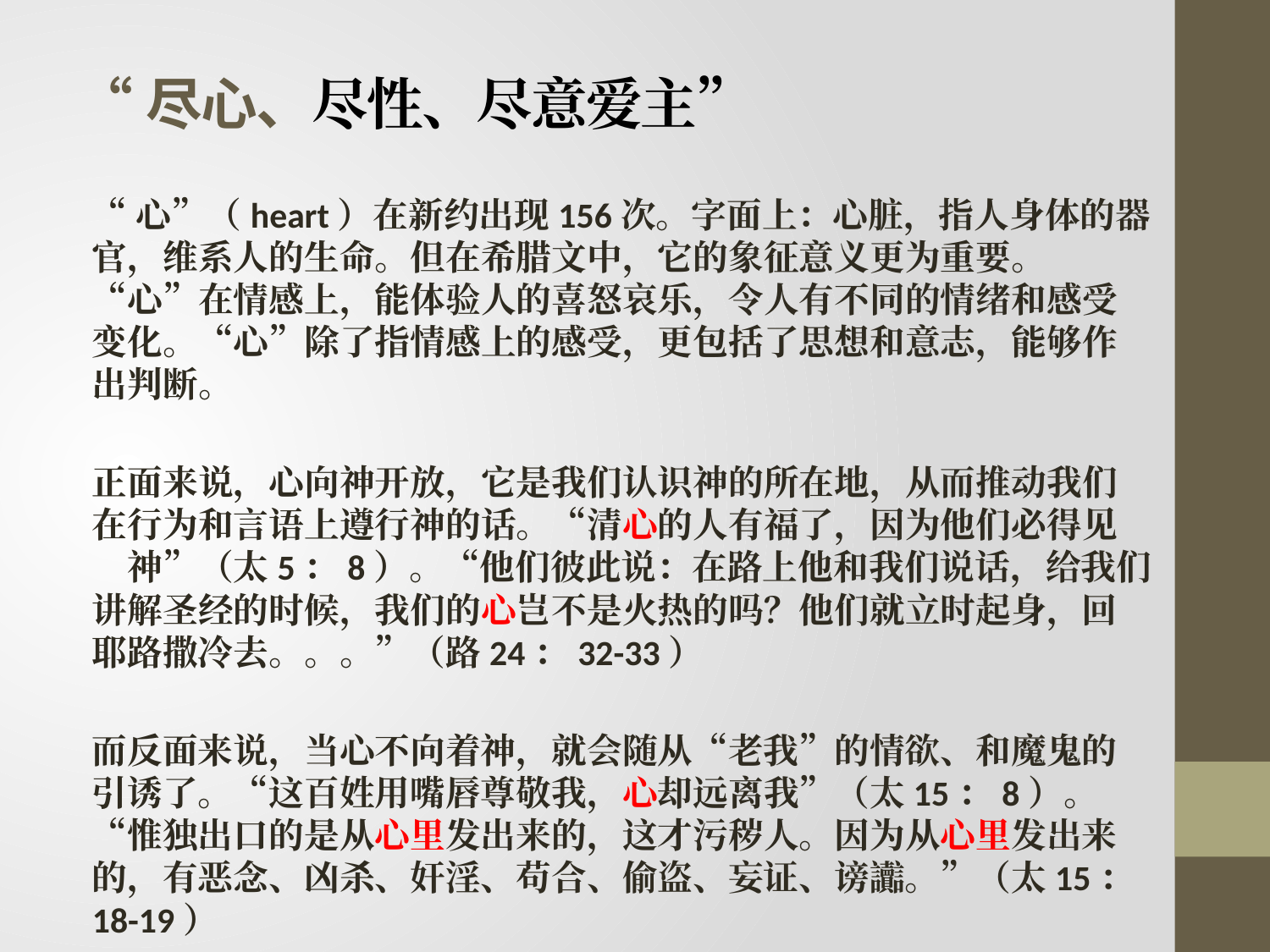

# “尽心、尽性、尽意爱主”
“心”（heart）在新约出现156次。字面上：心脏，指人身体的器官，维系人的生命。但在希腊文中，它的象征意义更为重要。“心”在情感上，能体验人的喜怒哀乐，令人有不同的情绪和感受变化。“心”除了指情感上的感受，更包括了思想和意志，能够作出判断。

正面来说，心向神开放，它是我们认识神的所在地，从而推动我们在行为和言语上遵行神的话。“清心的人有福了，因为他们必得见　神”（太5：8）。“他们彼此说：在路上他和我们说话，给我们讲解圣经的时候，我们的心岂不是火热的吗？他们就立时起身，回耶路撒冷去。。。”（路24：32-33）

而反面来说，当心不向着神，就会随从“老我”的情欲、和魔鬼的引诱了。“这百姓用嘴唇尊敬我，心却远离我”（太15：8）。“惟独出口的是从心里发出来的，这才污秽人。因为从心里发出来的，有恶念、凶杀、奸淫、苟合、偷盗、妄证、谤讟。”（太15：18-19）